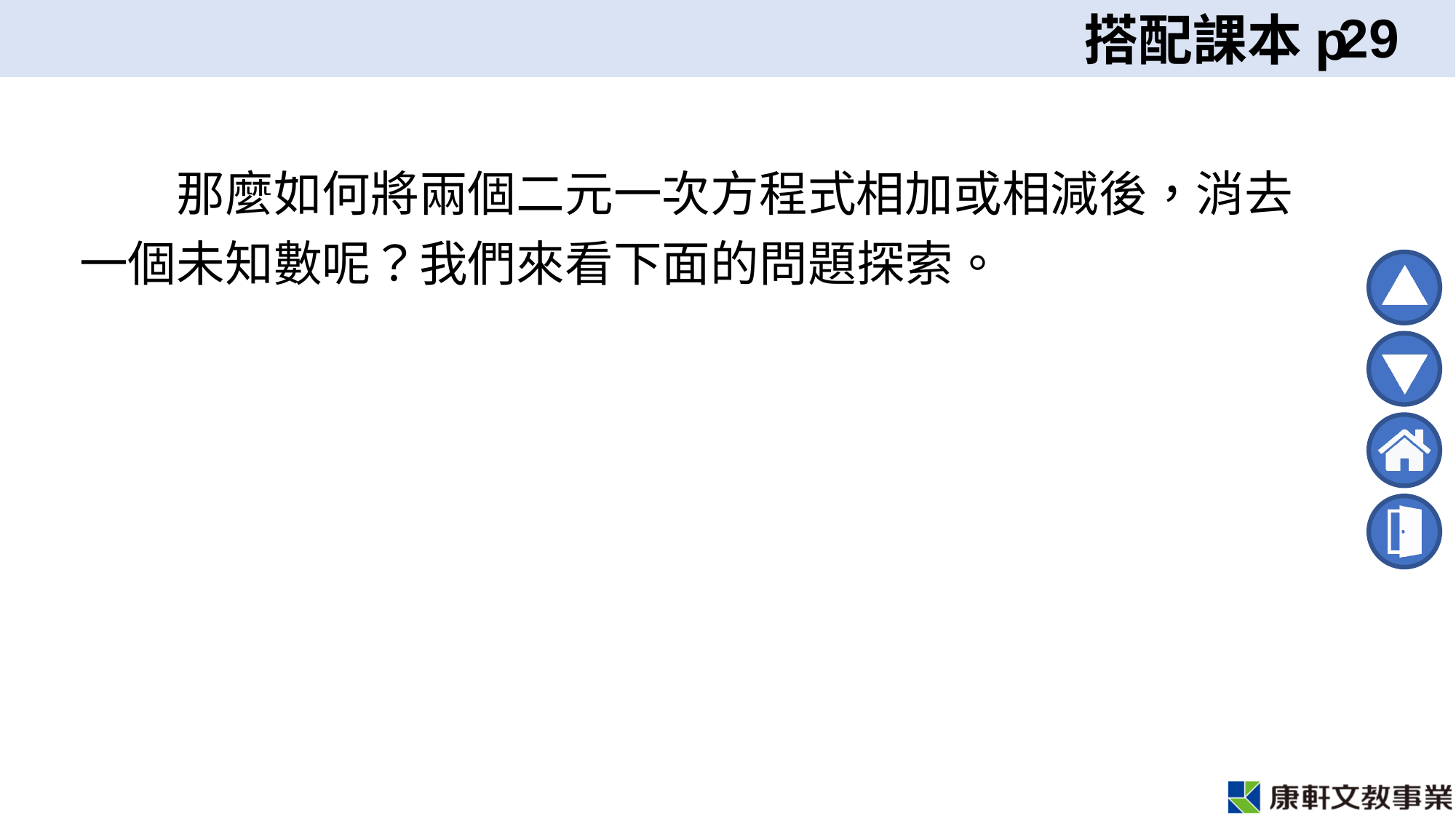

29
　　那麼如何將兩個二元一次方程式相加或相減後，消去一個未知數呢？我們來看下面的問題探索。